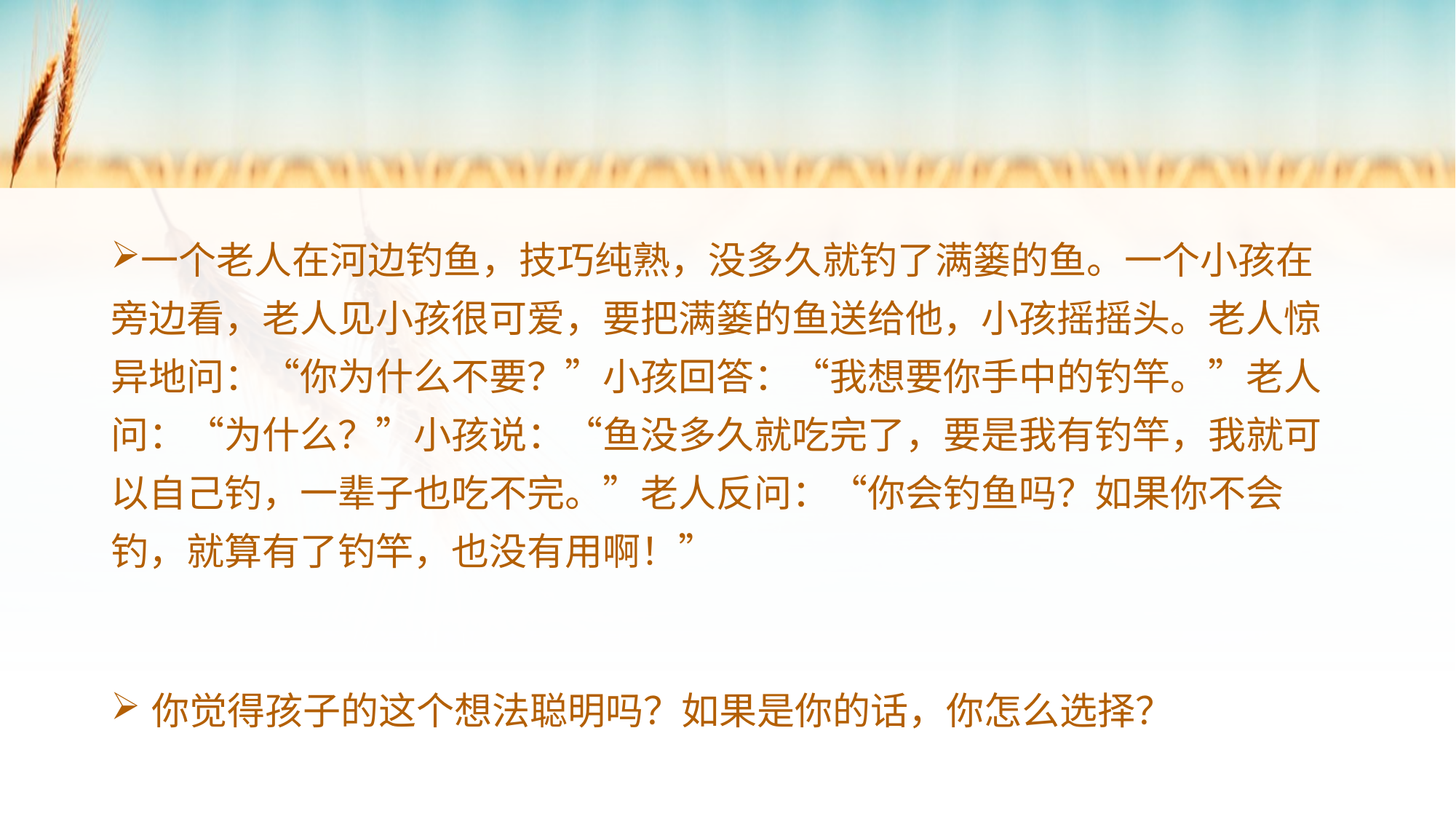

#
一个老人在河边钓鱼，技巧纯熟，没多久就钓了满篓的鱼。一个小孩在旁边看，老人见小孩很可爱，要把满篓的鱼送给他，小孩摇摇头。老人惊异地问：“你为什么不要？”小孩回答：“我想要你手中的钓竿。”老人问：“为什么？”小孩说：“鱼没多久就吃完了，要是我有钓竿，我就可以自己钓，一辈子也吃不完。”老人反问：“你会钓鱼吗？如果你不会钓，就算有了钓竿，也没有用啊！”

你觉得孩子的这个想法聪明吗？如果是你的话，你怎么选择？